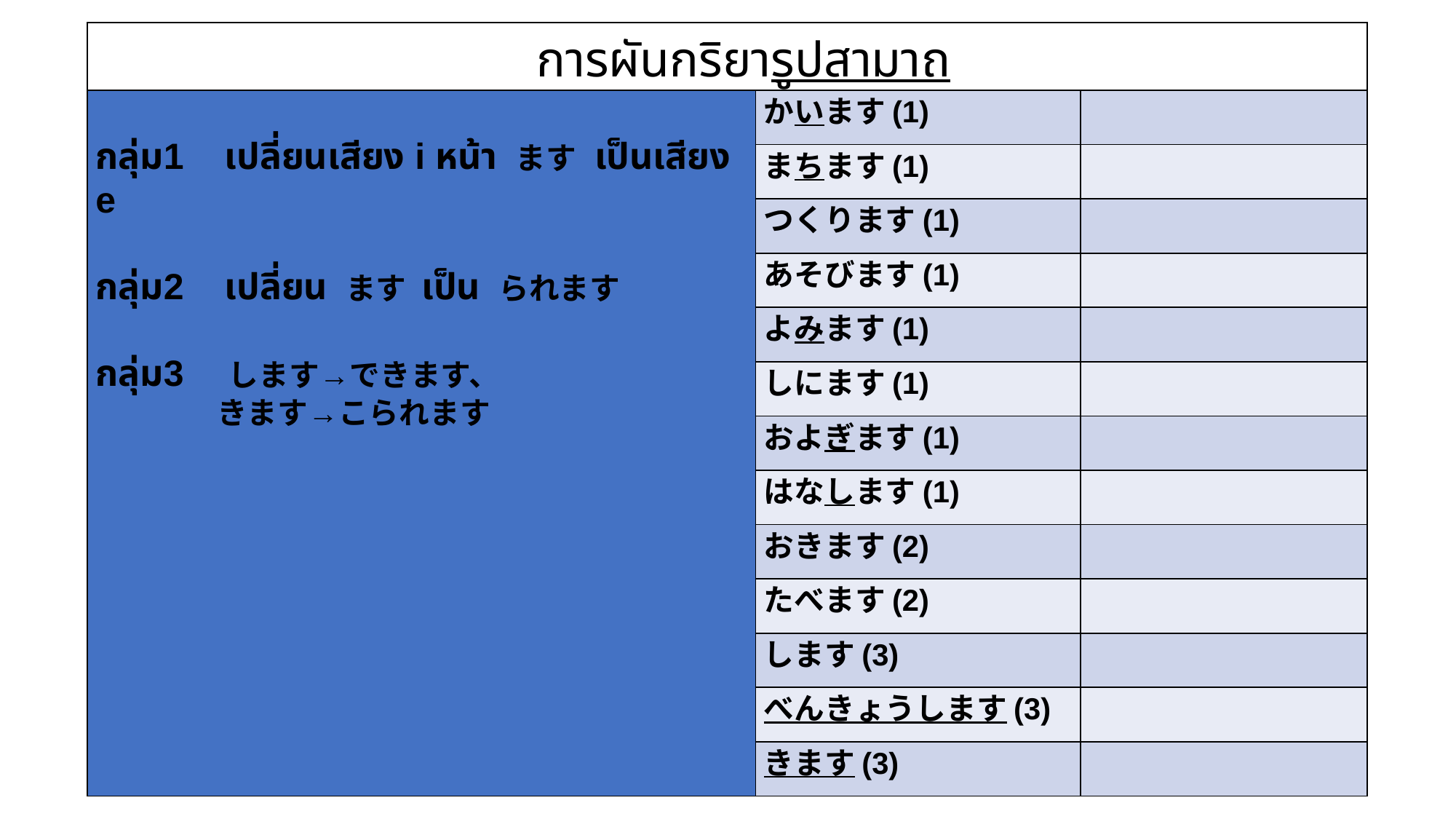

|  |  |  |
| --- | --- | --- |
| กลุ่ม1 เปลี่ยนเสียง i หน้า ます เป็นเสียง e กลุ่ม2 เปลี่ยน ます เป็น られます กลุ่ม3　します→できます、 　　　　きます→こられます | かいます(1) |  |
|  | まちます(1) |  |
|  | つくります(1) |  |
|  | あそびます(1) |  |
|  | よみます(1) |  |
|  | しにます(1) |  |
|  | およぎます(1) |  |
|  | はなします(1) |  |
|  | おきます(2) |  |
|  | たべます(2) |  |
|  | します(3) |  |
|  | べんきょうします(3) |  |
|  | きます(3) |  |
การผันกริยารูปสามาถ